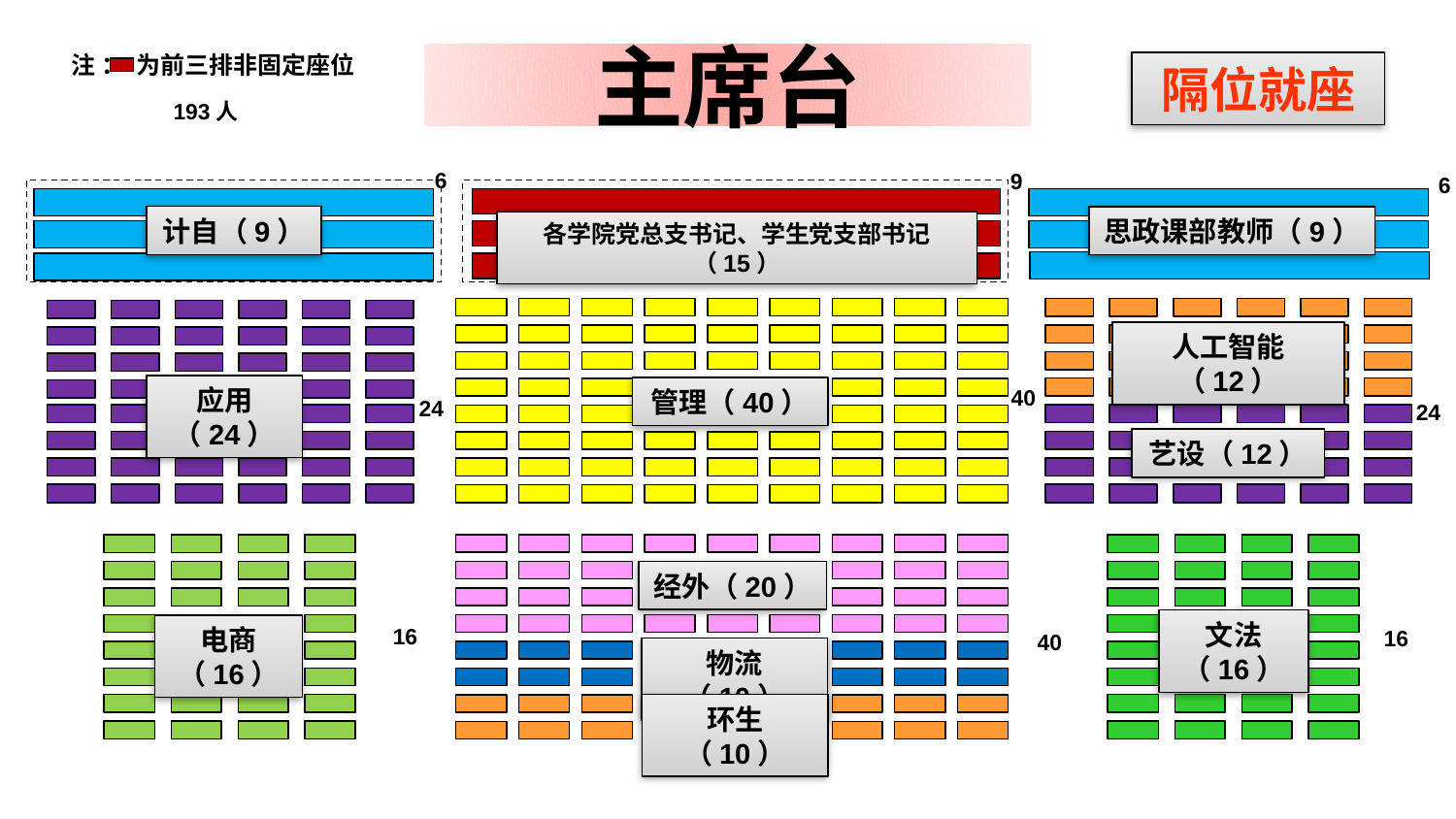

注 ：  为前三排非固定座位

主席台
隔位就座
193人
6
9
6

计自（9）
思政课部教师（9）
各学院党总支书记、学生党支部书记（15）

人工智能（12）

应用（24）
40
管理（40）

24
24

艺设（12）

经外（20）

文法（16）

电商（16）
16
16
40
物流（10）

环生（10）